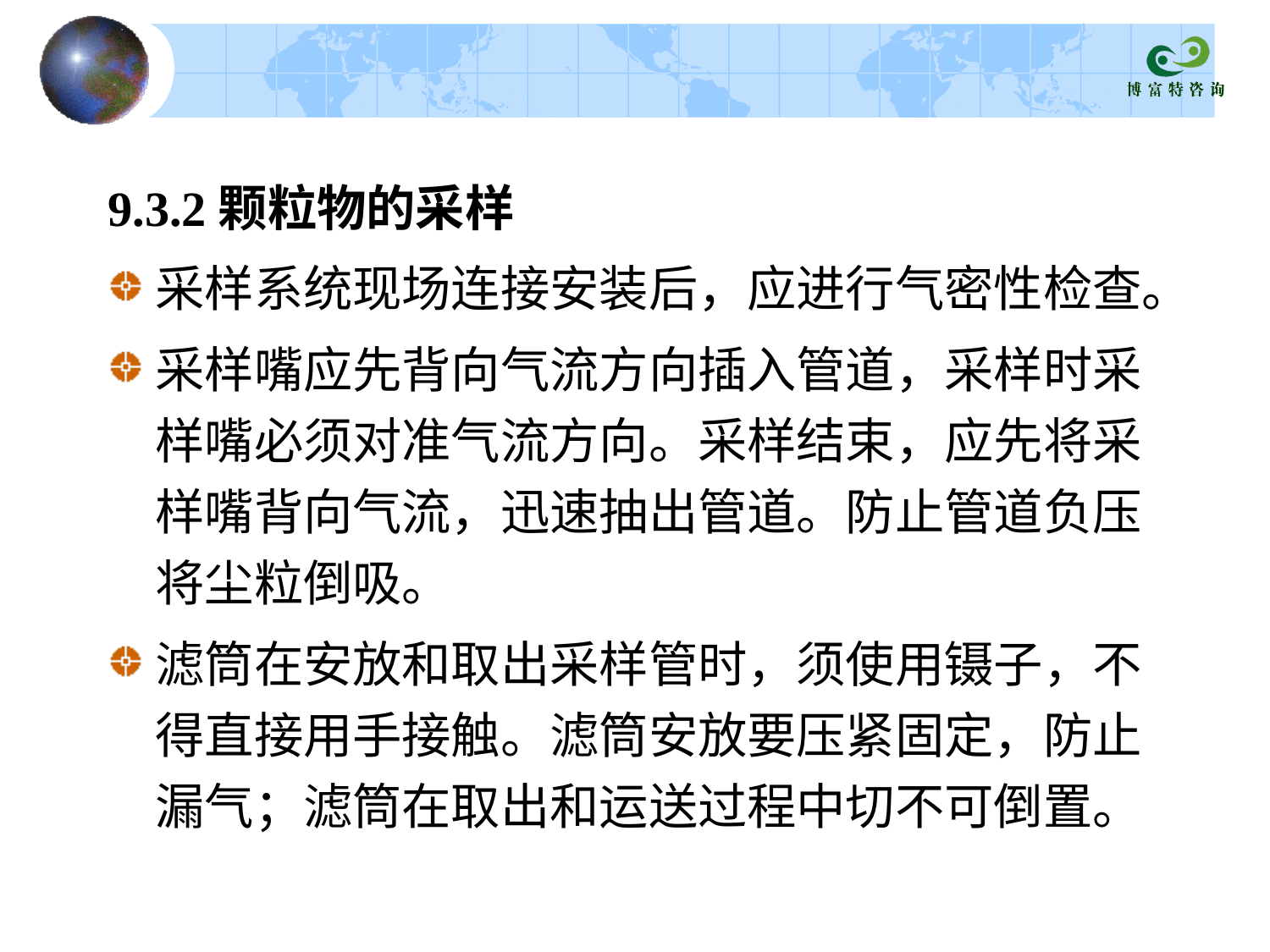

9.3.2颗粒物的采样
采样系统现场连接安装后，应进行气密性检查。
采样嘴应先背向气流方向插入管道，采样时采样嘴必须对准气流方向。采样结束，应先将采样嘴背向气流，迅速抽出管道。防止管道负压将尘粒倒吸。
滤筒在安放和取出采样管时，须使用镊子，不得直接用手接触。滤筒安放要压紧固定，防止漏气；滤筒在取出和运送过程中切不可倒置。